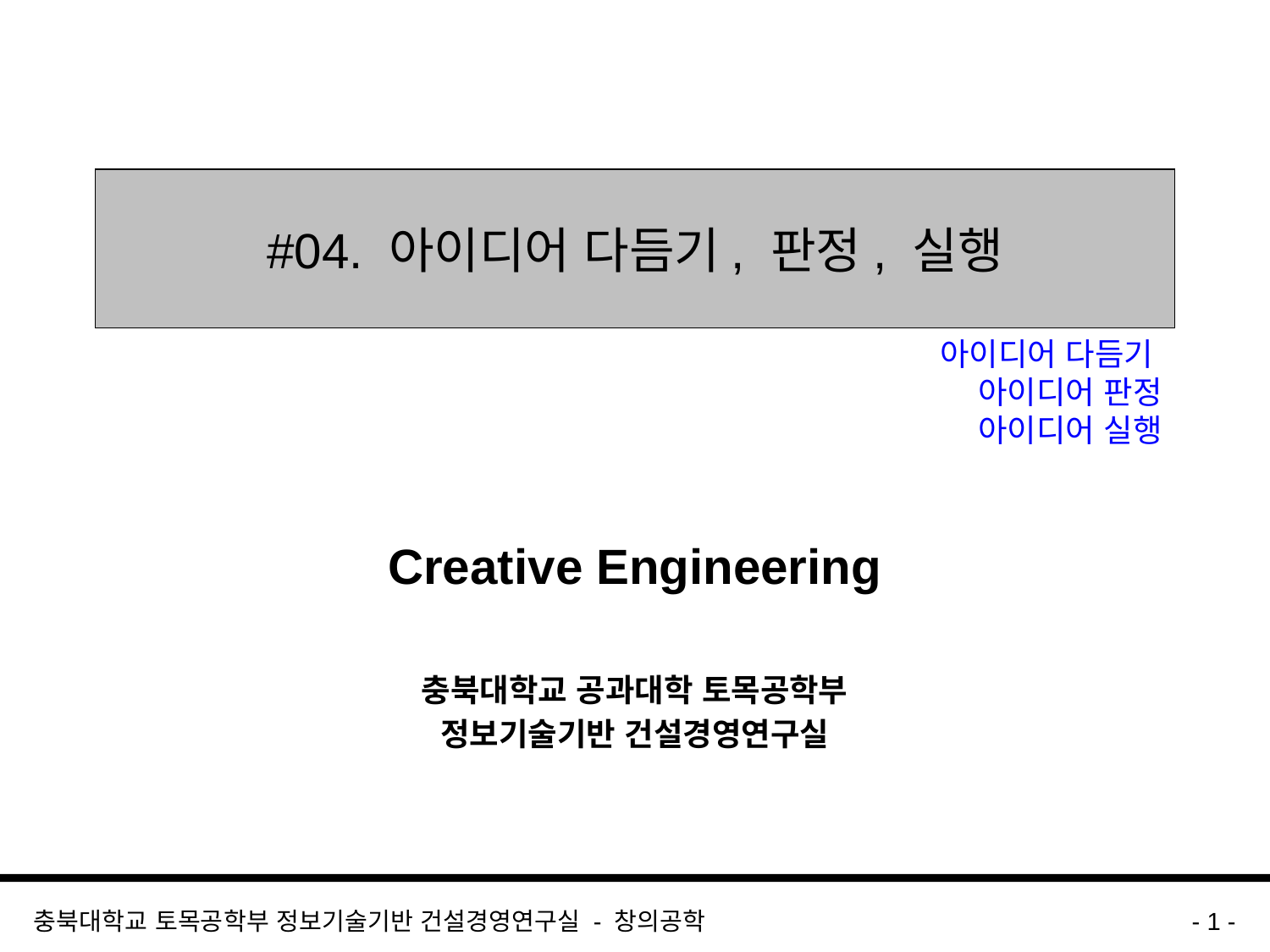

# #04. 아이디어 다듬기, 판정, 실행
아이디어 다듬기
아이디어 판정
아이디어 실행
Creative Engineering

충북대학교 공과대학 토목공학부
정보기술기반 건설경영연구실
충북대학교 토목공학부 정보기술기반 건설경영연구실 - 창의공학
- 1 -